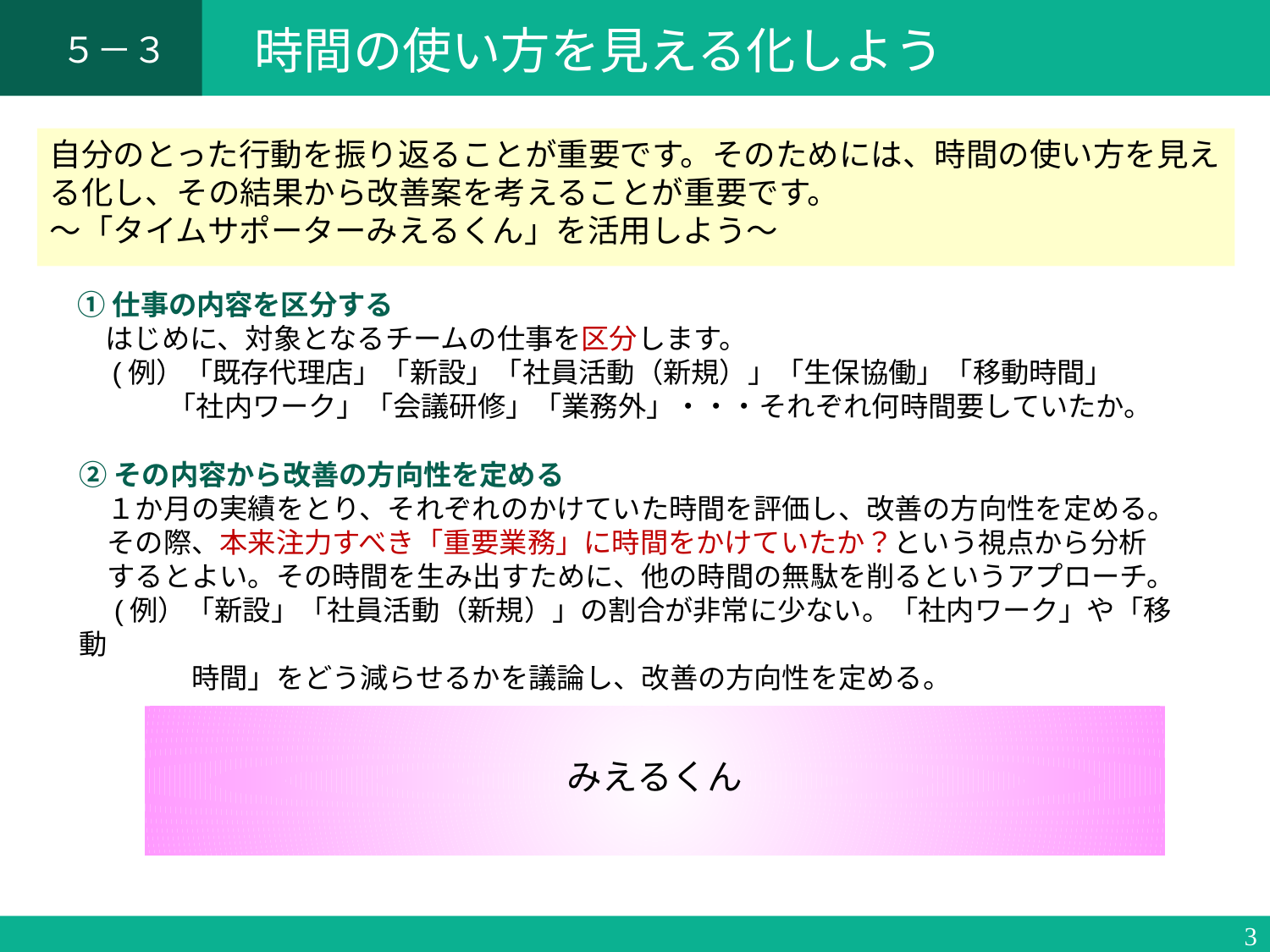

５－３
# 時間の使い方を見える化しよう
自分のとった行動を振り返ることが重要です。そのためには、時間の使い方を見える化し、その結果から改善案を考えることが重要です。
～「タイムサポーターみえるくん」を活用しよう～
①仕事の内容を区分する
　はじめに、対象となるチームの仕事を区分します。
　(例）「既存代理店」「新設」「社員活動（新規）」「生保協働」「移動時間」
　　　 「社内ワーク」「会議研修」「業務外」・・・それぞれ何時間要していたか。
②その内容から改善の方向性を定める
　１か月の実績をとり、それぞれのかけていた時間を評価し、改善の方向性を定める。
　その際、本来注力すべき「重要業務」に時間をかけていたか？という視点から分析
　するとよい。その時間を生み出すために、他の時間の無駄を削るというアプローチ。
　(例）「新設」「社員活動（新規）」の割合が非常に少ない。「社内ワーク」や「移動
　　　　時間」をどう減らせるかを議論し、改善の方向性を定める。

みえるくん
36